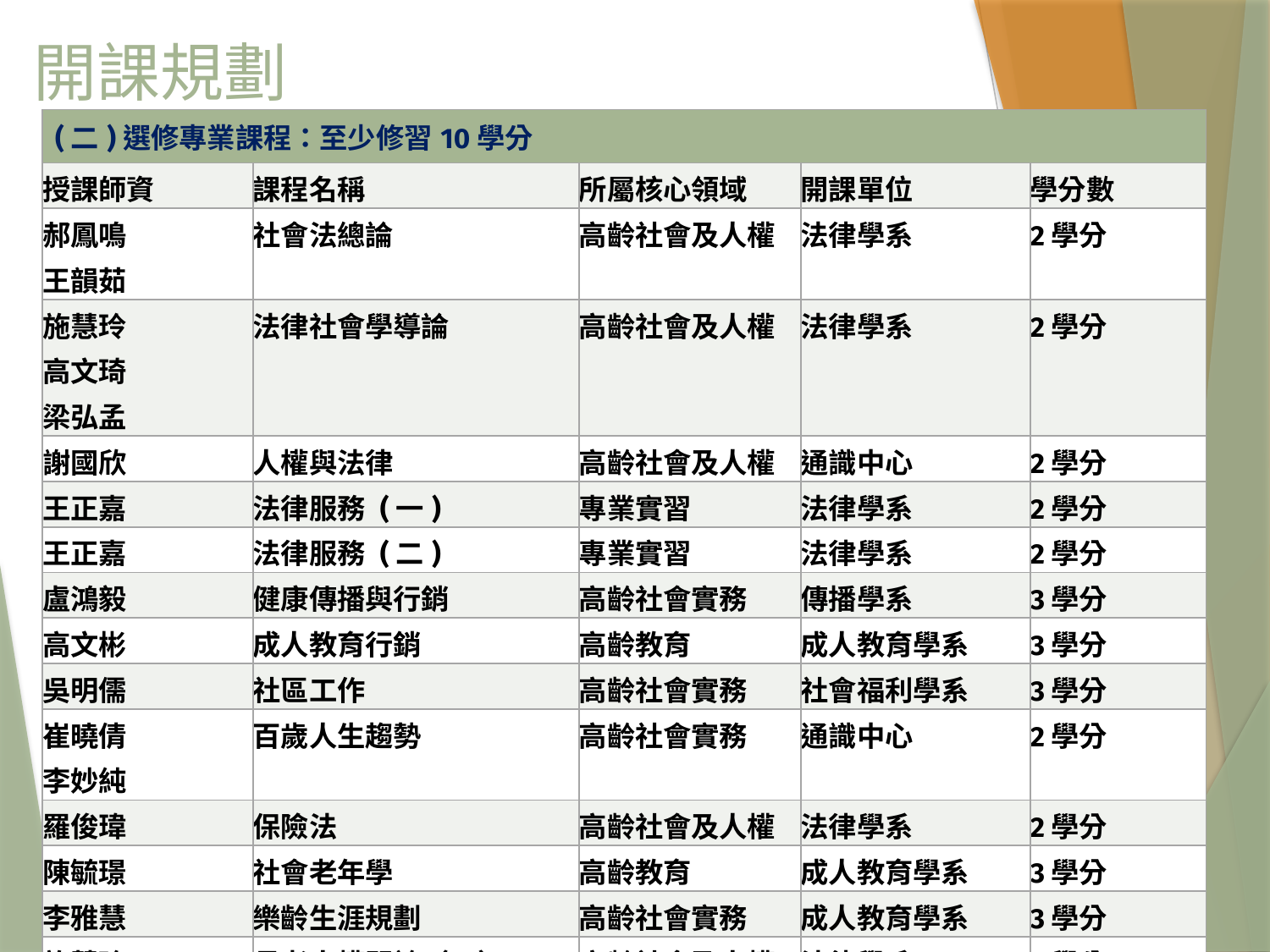

# 開課規劃
| (二)選修專業課程：至少修習10學分 |  |  |  |  |
| --- | --- | --- | --- | --- |
| 授課師資 | 課程名稱 | 所屬核心領域 | 開課單位 | 學分數 |
| 郝鳳鳴 王韻茹 | 社會法總論 | 高齡社會及人權 | 法律學系 | 2學分 |
| 施慧玲 高文琦 梁弘孟 | 法律社會學導論 | 高齡社會及人權 | 法律學系 | 2學分 |
| 謝國欣 | 人權與法律 | 高齡社會及人權 | 通識中心 | 2學分 |
| 王正嘉 | 法律服務 (一) | 專業實習 | 法律學系 | 2學分 |
| 王正嘉 | 法律服務 (二) | 專業實習 | 法律學系 | 2學分 |
| 盧鴻毅 | 健康傳播與行銷 | 高齡社會實務 | 傳播學系 | 3學分 |
| 高文彬 | 成人教育行銷 | 高齡教育 | 成人教育學系 | 3學分 |
| 吳明儒 | 社區工作 | 高齡社會實務 | 社會福利學系 | 3學分 |
| 崔曉倩 李妙純 | 百歲人生趨勢 | 高齡社會實務 | 通識中心 | 2學分 |
| 羅俊瑋 | 保險法 | 高齡社會及人權 | 法律學系 | 2學分 |
| 陳毓璟 | 社會老年學 | 高齡教育 | 成人教育學系 | 3學分 |
| 李雅慧 | 樂齡生涯規劃 | 高齡社會實務 | 成人教育學系 | 3學分 |
| 施慧玲 劉建宏 | 長者人權門診（二）、（三）、（四） | 高齡社會及人權 專業實習 | 法律學系 | 2學分 |